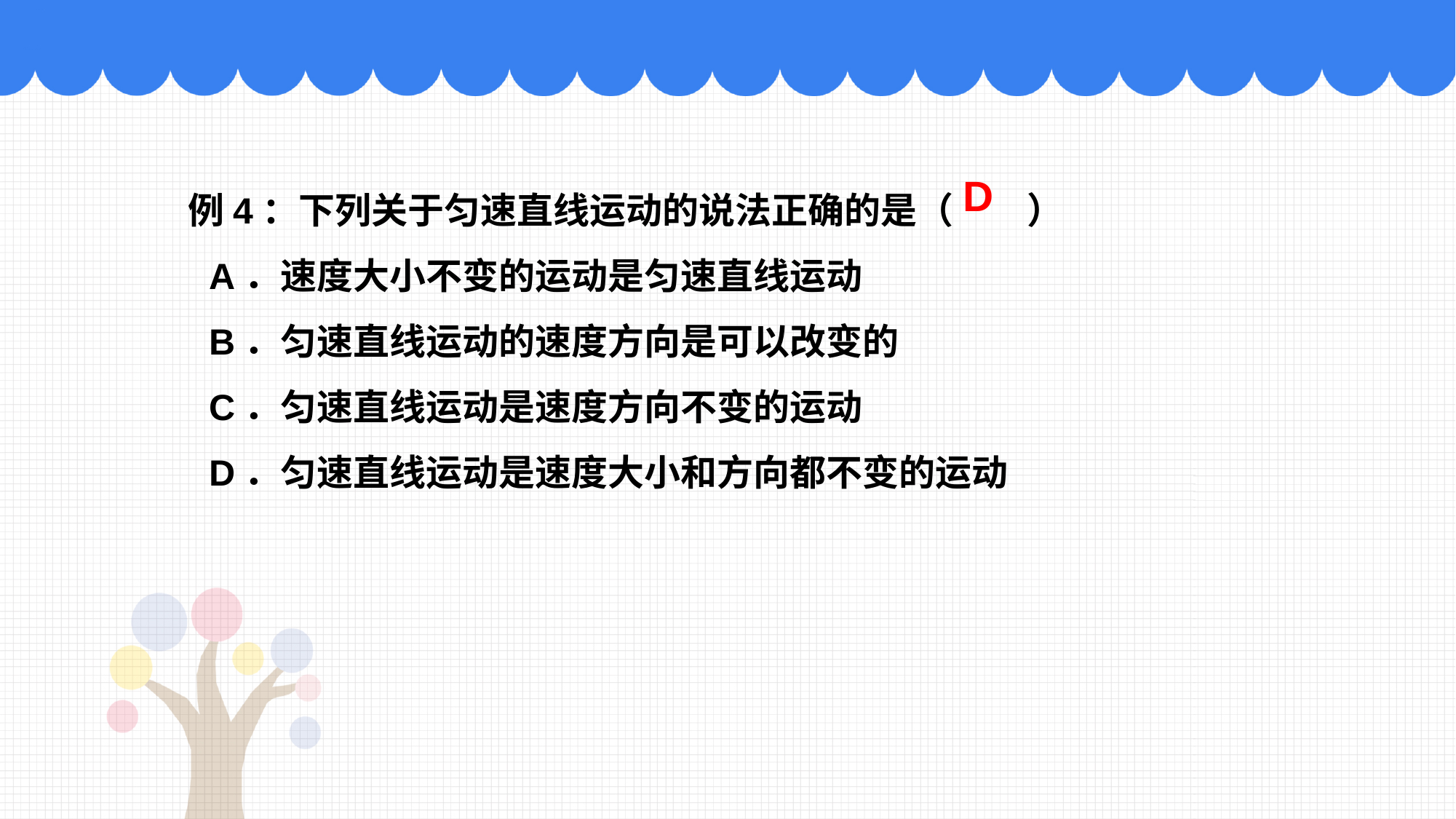

例4：下列关于匀速直线运动的说法正确的是（　　）
A．速度大小不变的运动是匀速直线运动
B．匀速直线运动的速度方向是可以改变的
C．匀速直线运动是速度方向不变的运动
D．匀速直线运动是速度大小和方向都不变的运动
D